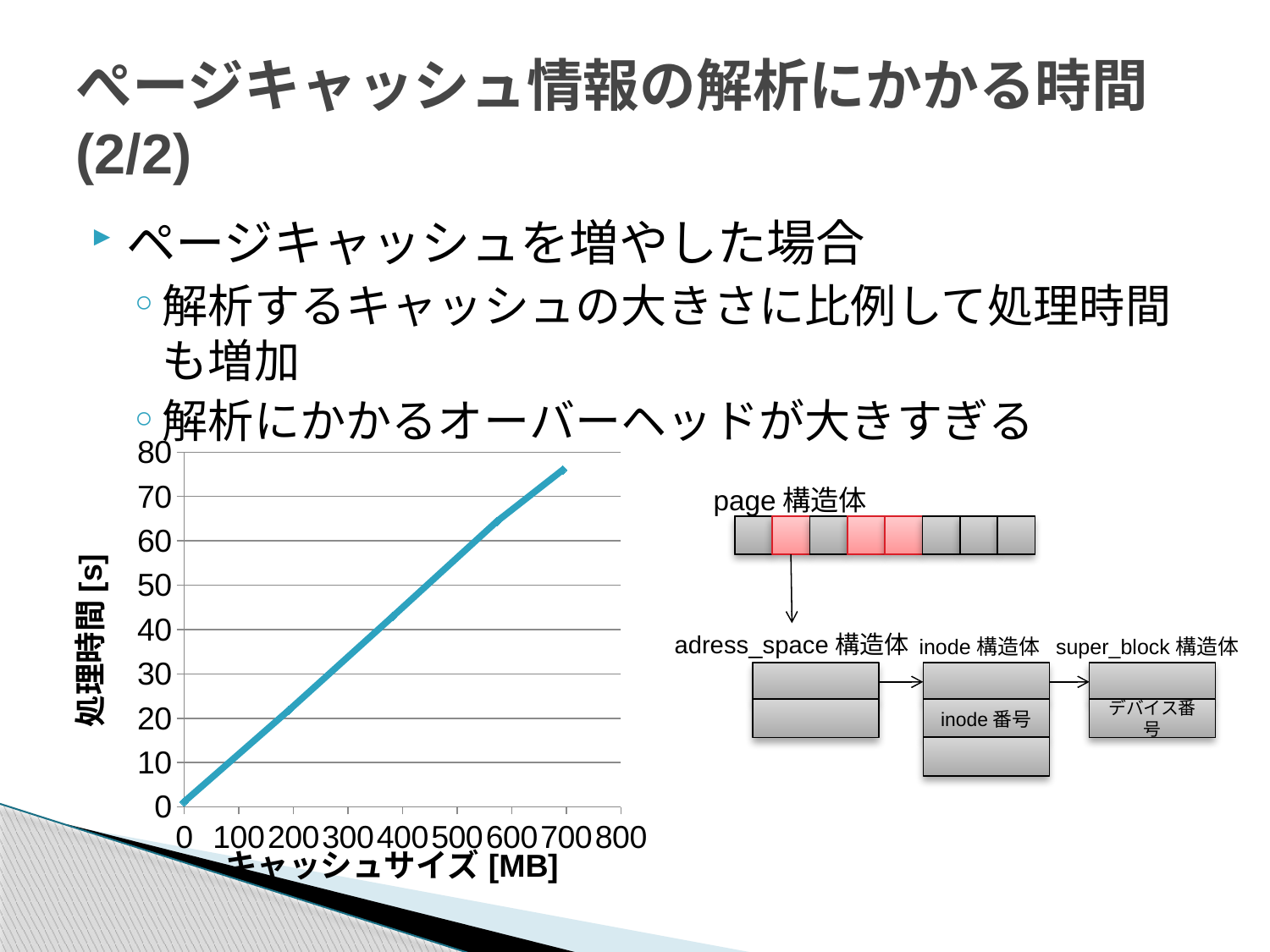

# ぺージキャッシュ情報の解析にかかる時間(2/2)
ページキャッシュを増やした場合
解析するキャッシュの大きさに比例して処理時間も増加
解析にかかるオーバーヘッドが大きすぎる

### Chart

| Category | メモリ1GB |
|---|---|
page構造体

処理時間[s]
adress_space構造体
inode構造体

super_block構造体

デバイス番号

inode番号